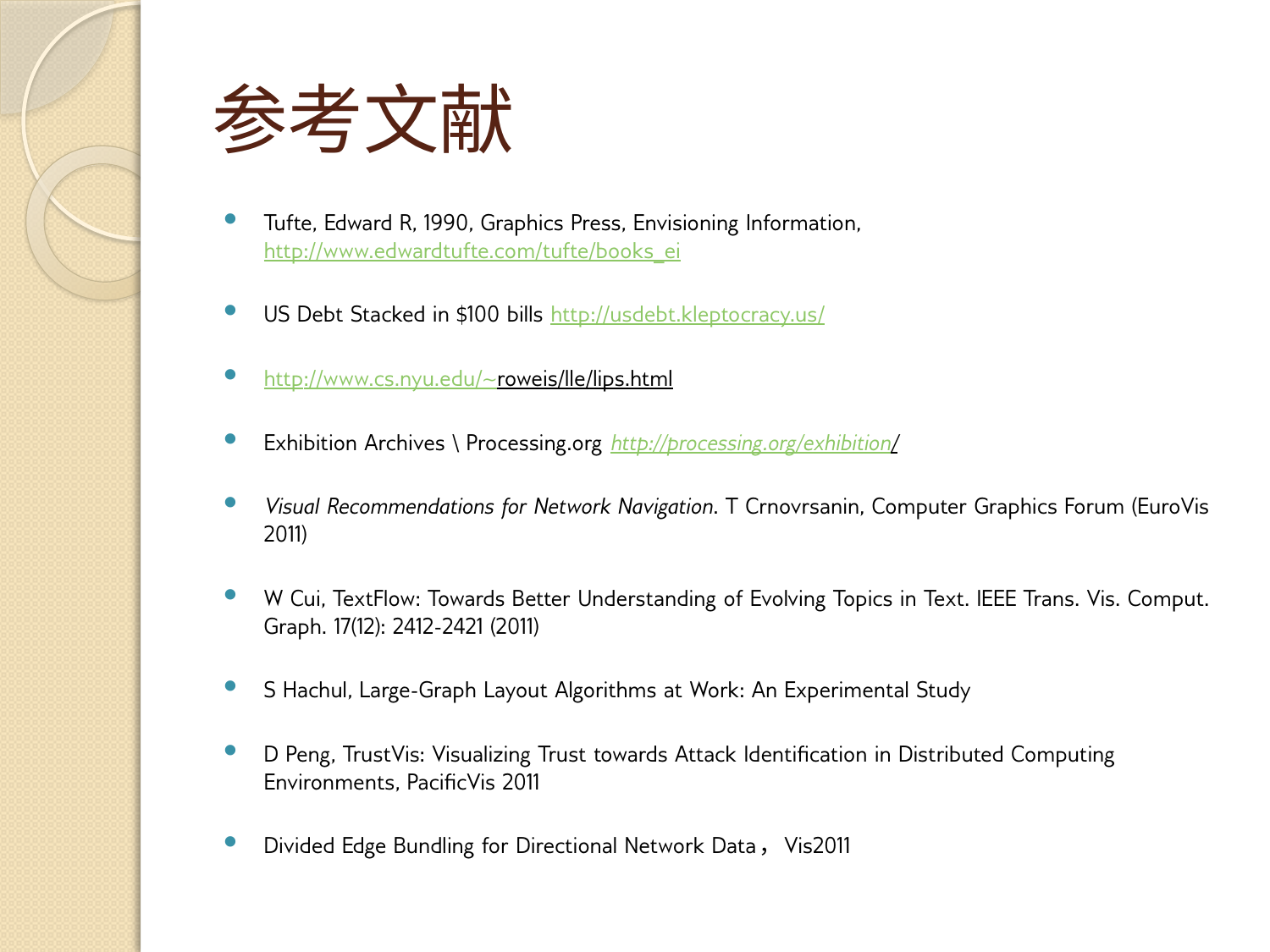

# 参考文献
Tufte, Edward R, 1990, Graphics Press, Envisioning Information, http://www.edwardtufte.com/tufte/books_ei

US Debt Stacked in $100 bills http://usdebt.kleptocracy.us/

http://www.cs.nyu.edu/~roweis/lle/lips.html

Exhibition Archives \ Processing.org http://processing.org/exhibition/

Visual Recommendations for Network Navigation. T Crnovrsanin, Computer Graphics Forum (EuroVis 2011)

W Cui, TextFlow: Towards Better Understanding of Evolving Topics in Text. IEEE Trans. Vis. Comput. Graph. 17(12): 2412-2421 (2011)

S Hachul, Large-Graph Layout Algorithms at Work: An Experimental Study

D Peng, TrustVis: Visualizing Trust towards Attack Identification in Distributed Computing Environments, PacificVis 2011

Divided Edge Bundling for Directional Network Data，Vis2011